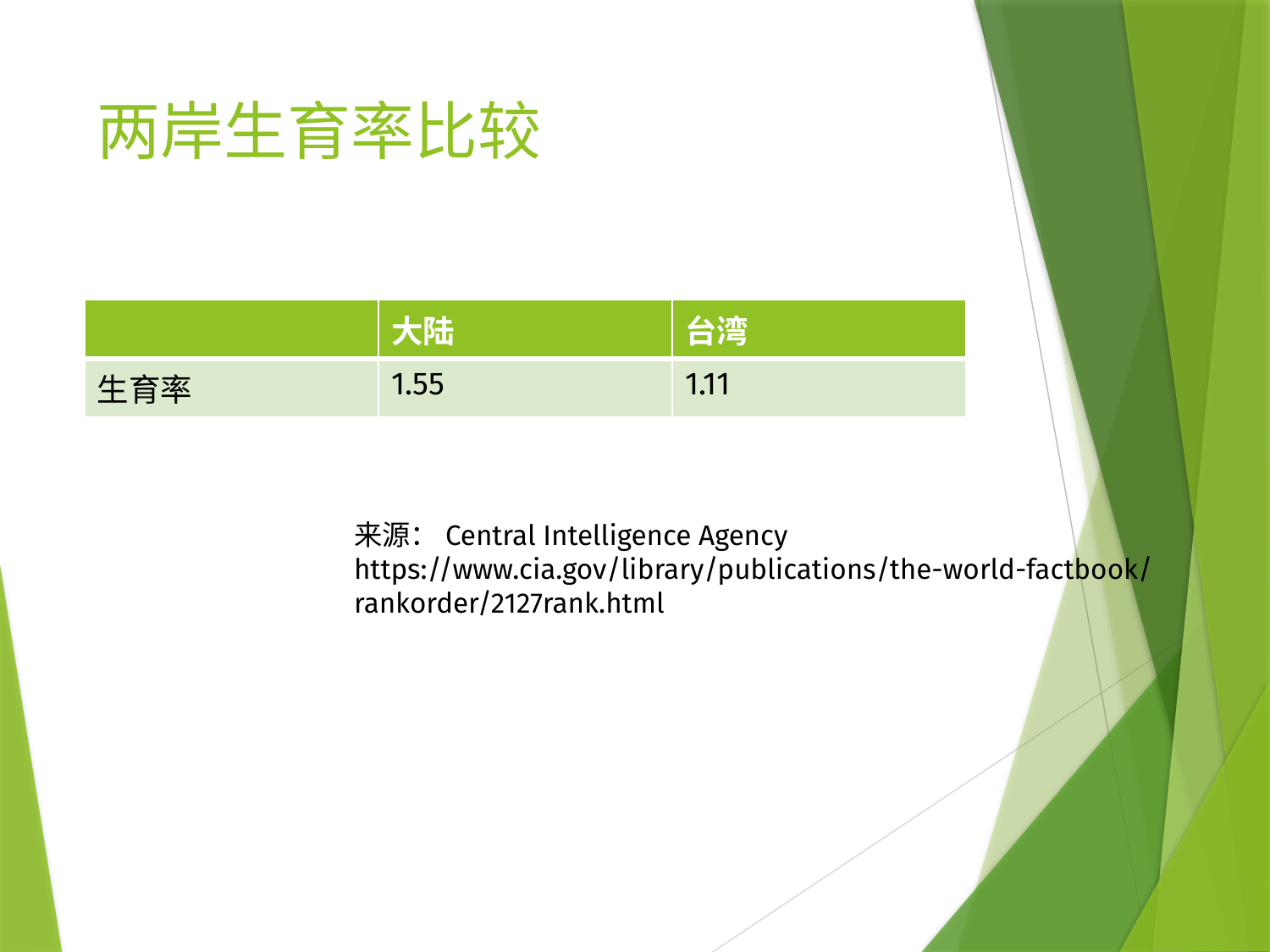

# 两岸生育率比较
|  | 大陆 | 台湾 |
| --- | --- | --- |
| 生育率 | 1.55 | 1.11 |
来源：Central Intelligence Agency
https://www.cia.gov/library/publications/the-world-factbook/rankorder/2127rank.html